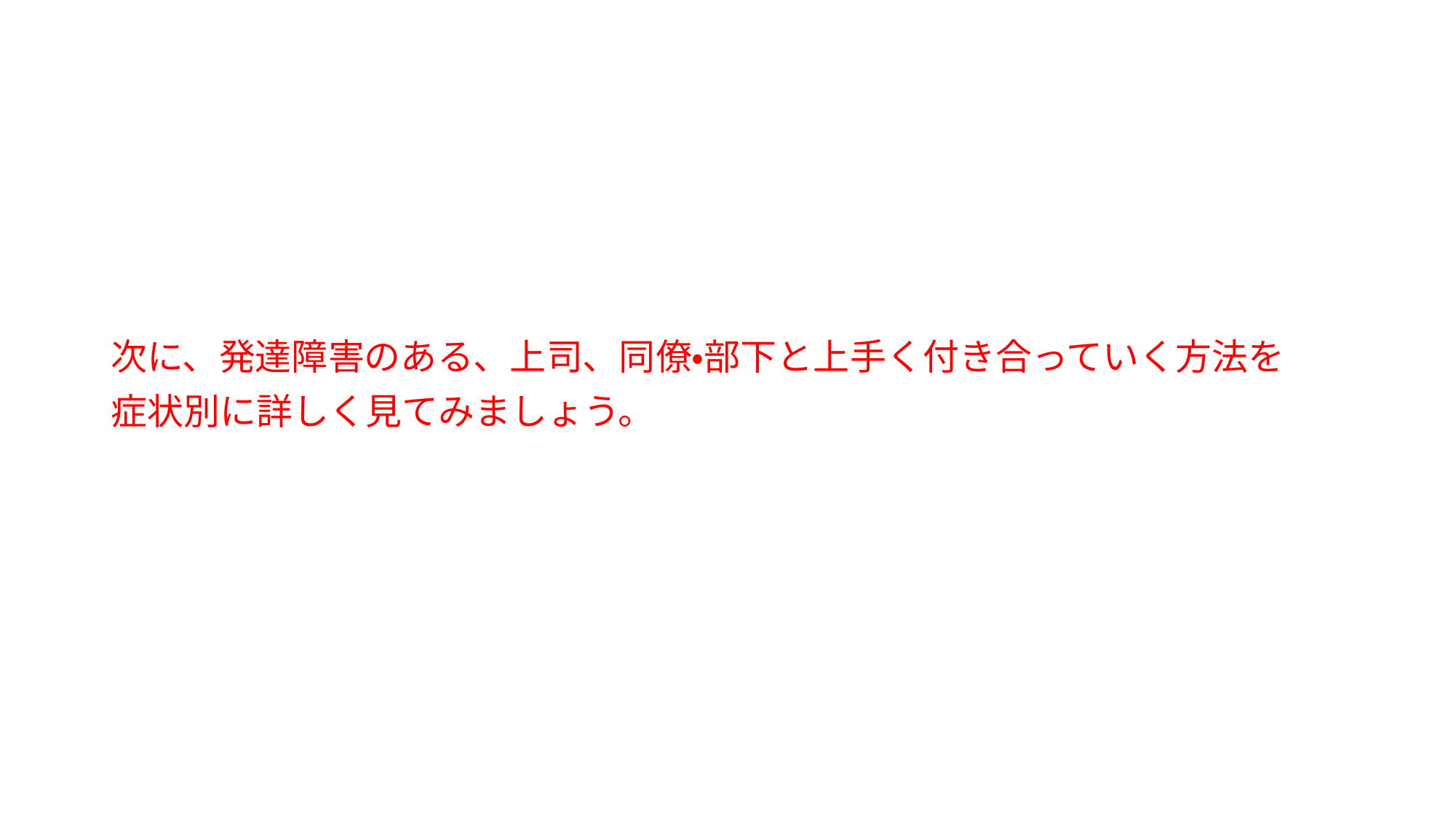

次に、発達障害のある、上司、同僚・部下と上手く付き合っていく方法を
症状別に詳しく見てみましょう。